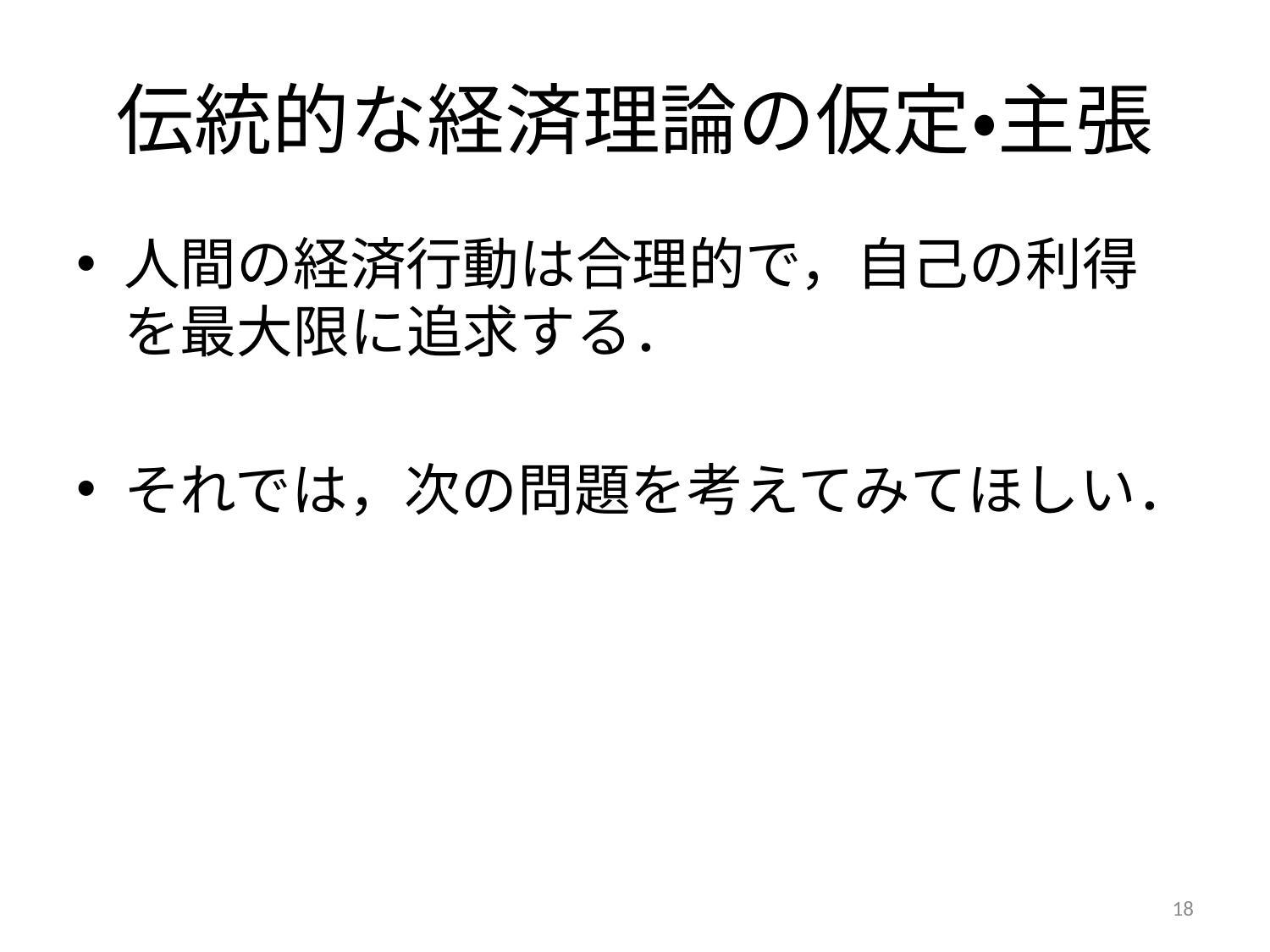

# 伝統的な経済理論の仮定・主張
人間の経済行動は合理的で，自己の利得を最大限に追求する．

それでは，次の問題を考えてみてほしい．
18